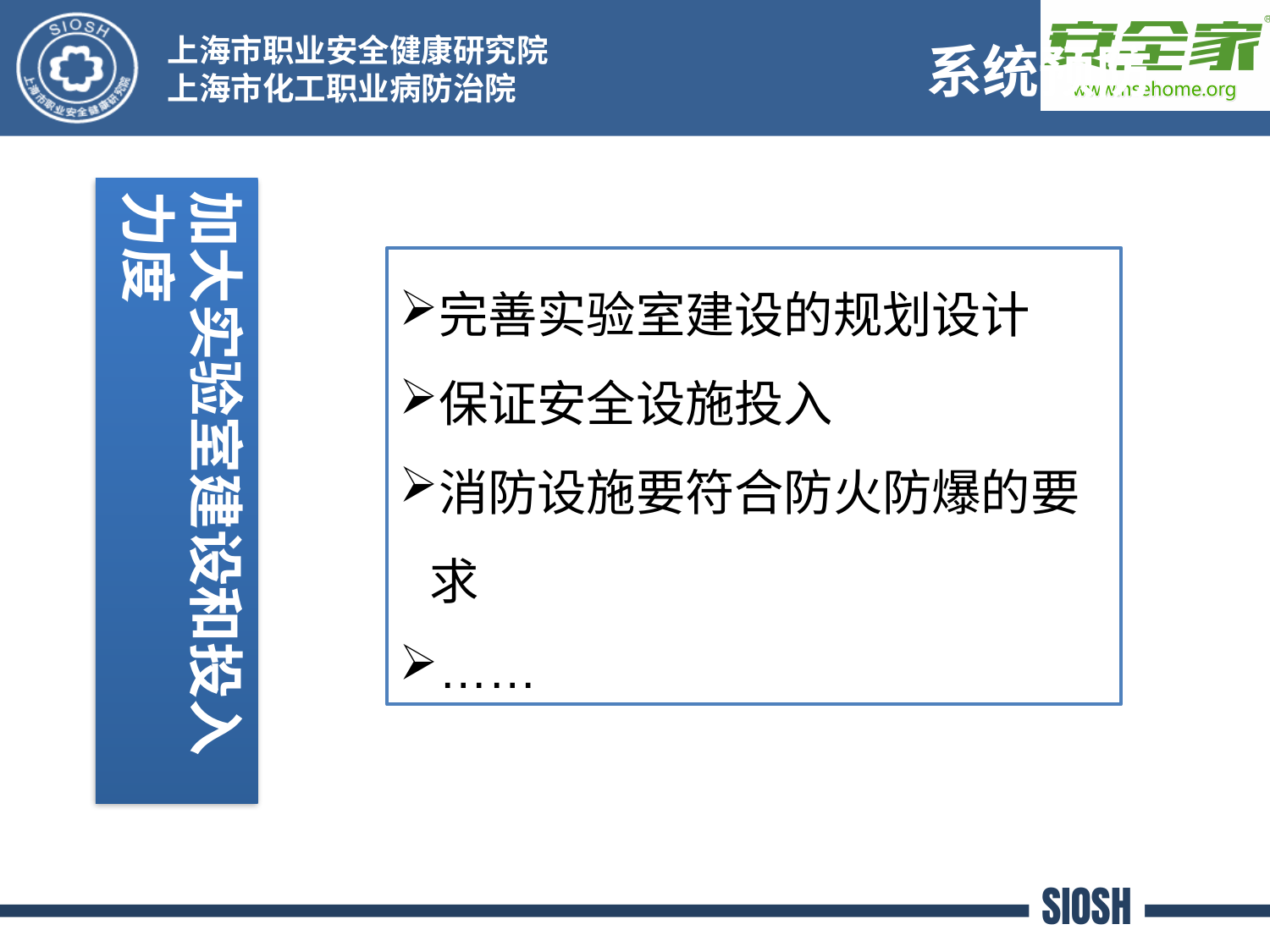

系统预防
加大实验室建设和投入力度
完善实验室建设的规划设计
保证安全设施投入
消防设施要符合防火防爆的要求
……